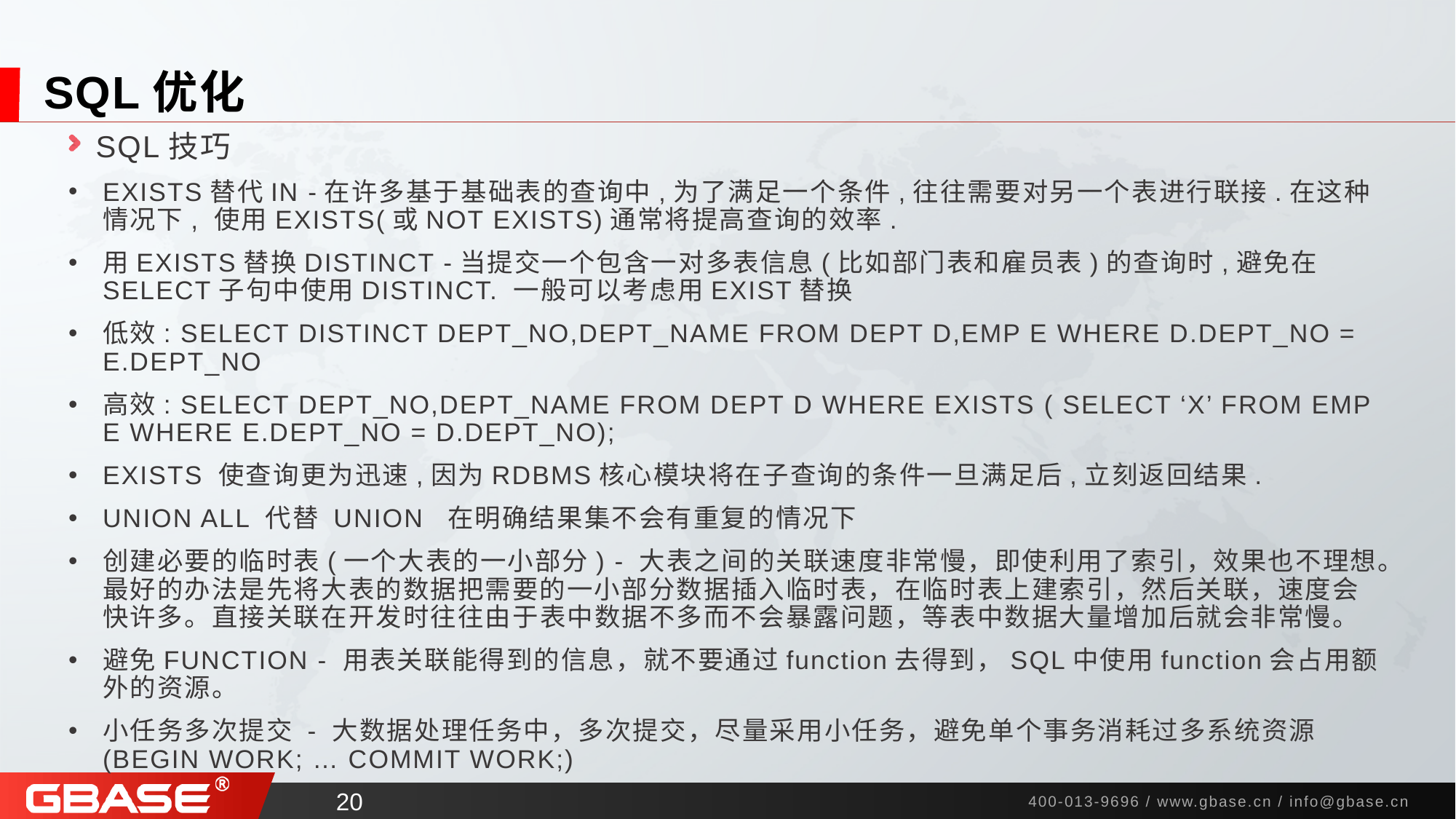

# SQL优化
SQL技巧
EXISTS替代IN -在许多基于基础表的查询中,为了满足一个条件,往往需要对另一个表进行联接.在这种情况下, 使用EXISTS(或NOT EXISTS)通常将提高查询的效率.
用EXISTS替换DISTINCT -当提交一个包含一对多表信息(比如部门表和雇员表)的查询时,避免在SELECT子句中使用DISTINCT. 一般可以考虑用EXIST替换
低效: SELECT DISTINCT DEPT_NO,DEPT_NAME FROM DEPT D,EMP E WHERE D.DEPT_NO = E.DEPT_NO
高效: SELECT DEPT_NO,DEPT_NAME FROM DEPT D WHERE EXISTS ( SELECT ‘X’ FROM EMP E WHERE E.DEPT_NO = D.DEPT_NO);
EXISTS 使查询更为迅速,因为RDBMS核心模块将在子查询的条件一旦满足后,立刻返回结果.
UNION ALL 代替 UNION  在明确结果集不会有重复的情况下
创建必要的临时表(一个大表的一小部分) - 大表之间的关联速度非常慢，即使利用了索引，效果也不理想。最好的办法是先将大表的数据把需要的一小部分数据插入临时表，在临时表上建索引，然后关联，速度会快许多。直接关联在开发时往往由于表中数据不多而不会暴露问题，等表中数据大量增加后就会非常慢。
避免FUNCTION - 用表关联能得到的信息，就不要通过function去得到，SQL中使用function会占用额外的资源。
小任务多次提交 - 大数据处理任务中，多次提交，尽量采用小任务，避免单个事务消耗过多系统资源 (BEGIN WORK; … COMMIT WORK;)